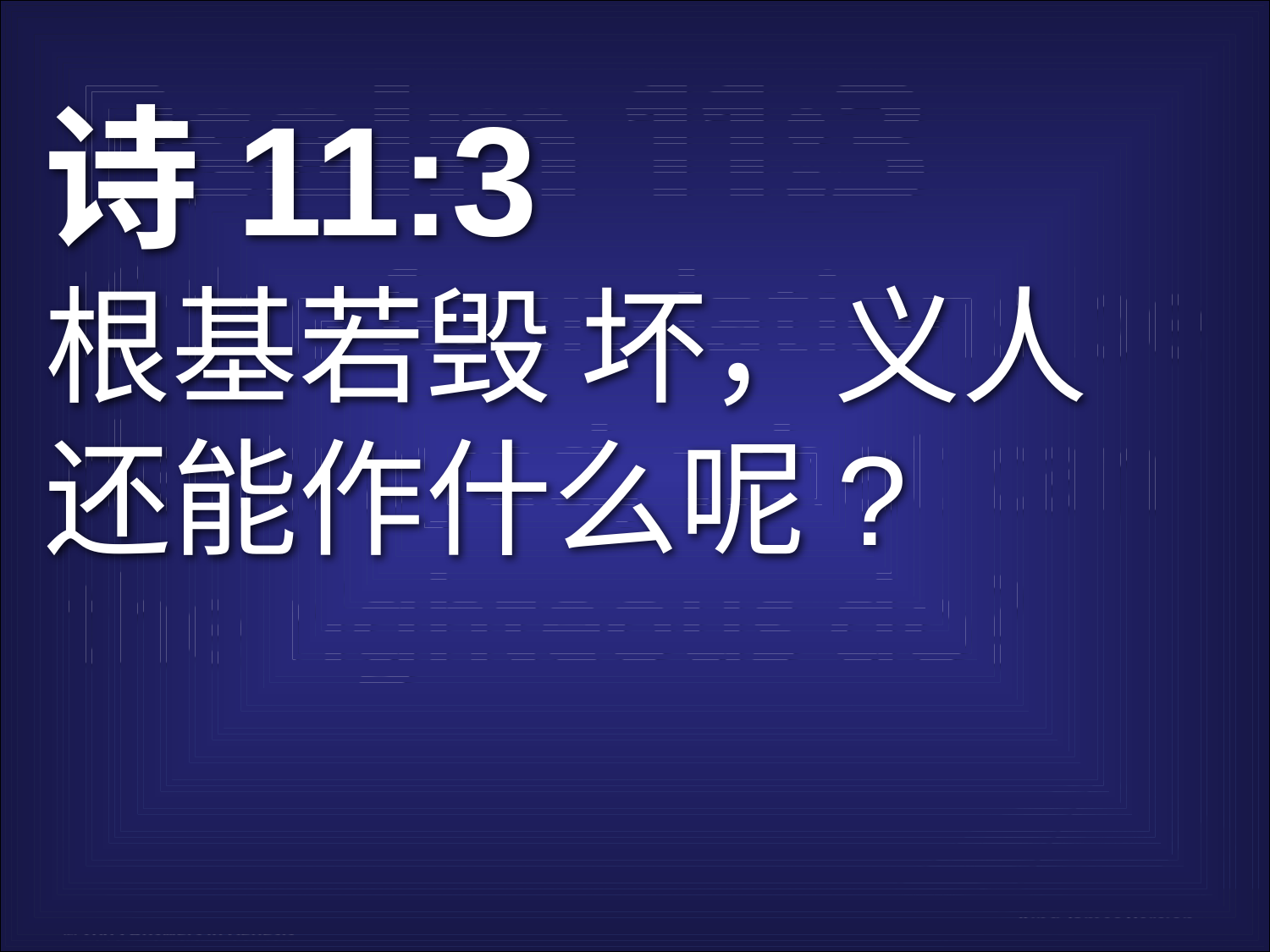

# Psalm 11:3 KJV 00422
诗11:3
根基若毁 坏，义人还能作什么呢?